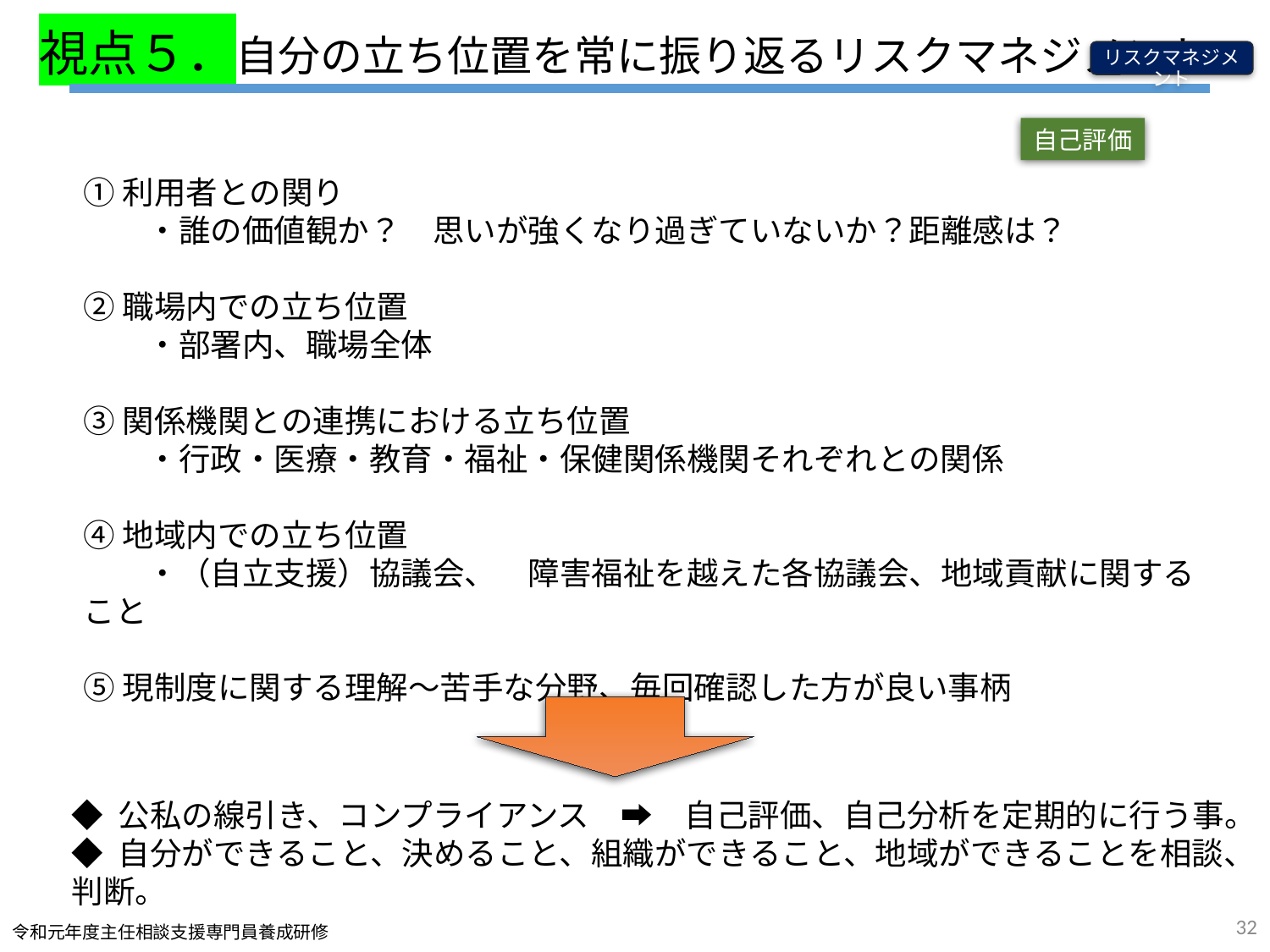

視点５．自分の立ち位置を常に振り返るリスクマネジメント
リスクマネジメント
自己評価
①利用者との関り
　　・誰の価値観か？　思いが強くなり過ぎていないか？距離感は？

②職場内での立ち位置
　　・部署内、職場全体

③関係機関との連携における立ち位置
　　・行政・医療・教育・福祉・保健関係機関それぞれとの関係

④地域内での立ち位置
　　・（自立支援）協議会、　障害福祉を越えた各協議会、地域貢献に関すること

⑤現制度に関する理解～苦手な分野、毎回確認した方が良い事柄

◆ 公私の線引き、コンプライアンス　➡　自己評価、自己分析を定期的に行う事。
◆ 自分ができること、決めること、組織ができること、地域ができることを相談、判断。
32
令和元年度主任相談支援専門員養成研修